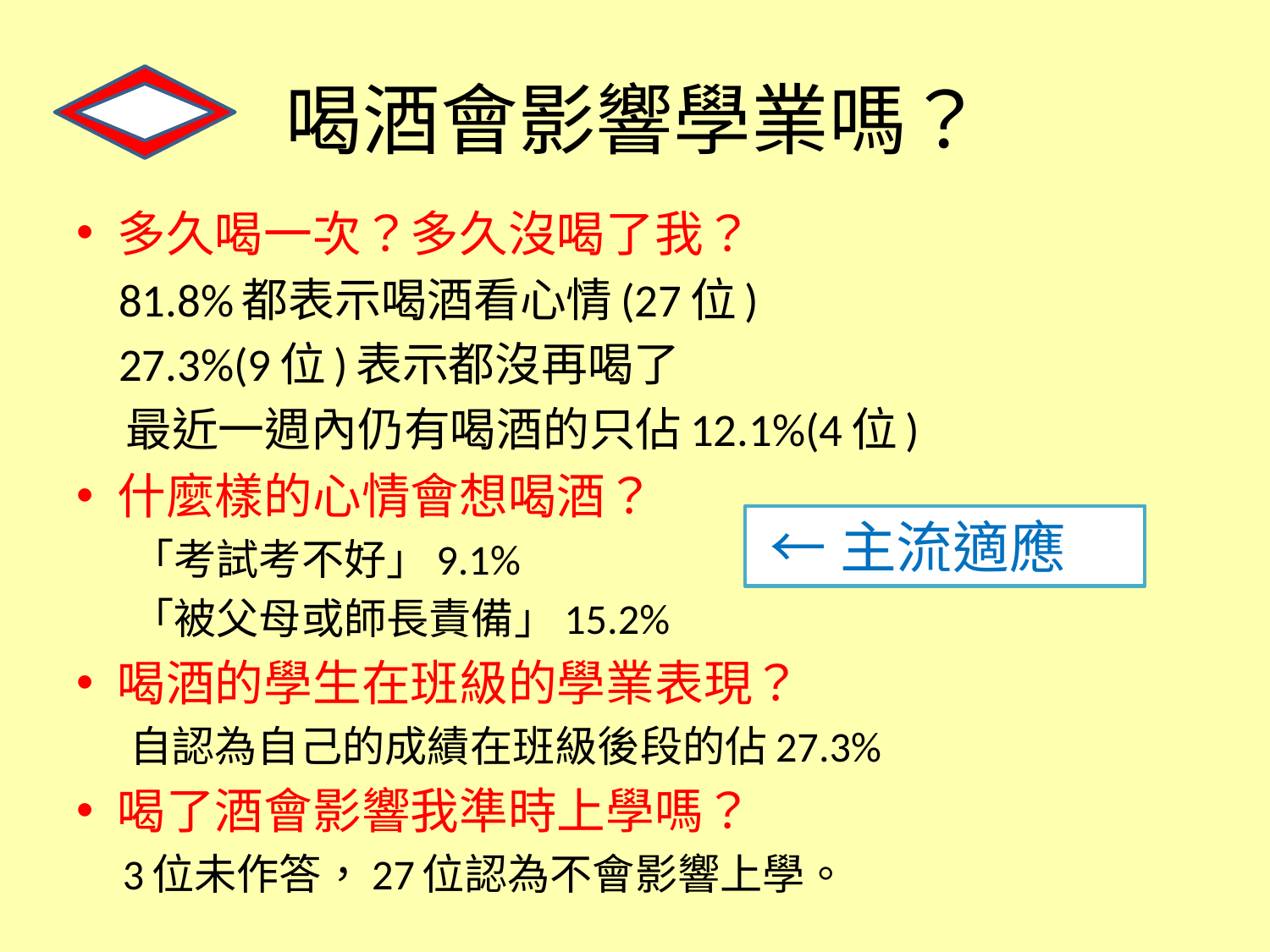

# 喝酒會影響學業嗎？

多久喝一次？多久沒喝了我？
    81.8%都表示喝酒看心情(27位)
    27.3%(9位)表示都沒再喝了
    最近一週內仍有喝酒的只佔12.1%(4位)
什麼樣的心情會想喝酒？
     「考試考不好」9.1%
     「被父母或師長責備」15.2%
喝酒的學生在班級的學業表現？
     自認為自己的成績在班級後段的佔27.3%
喝了酒會影響我準時上學嗎？
     3位未作答，27位認為不會影響上學。

 ←主流適應